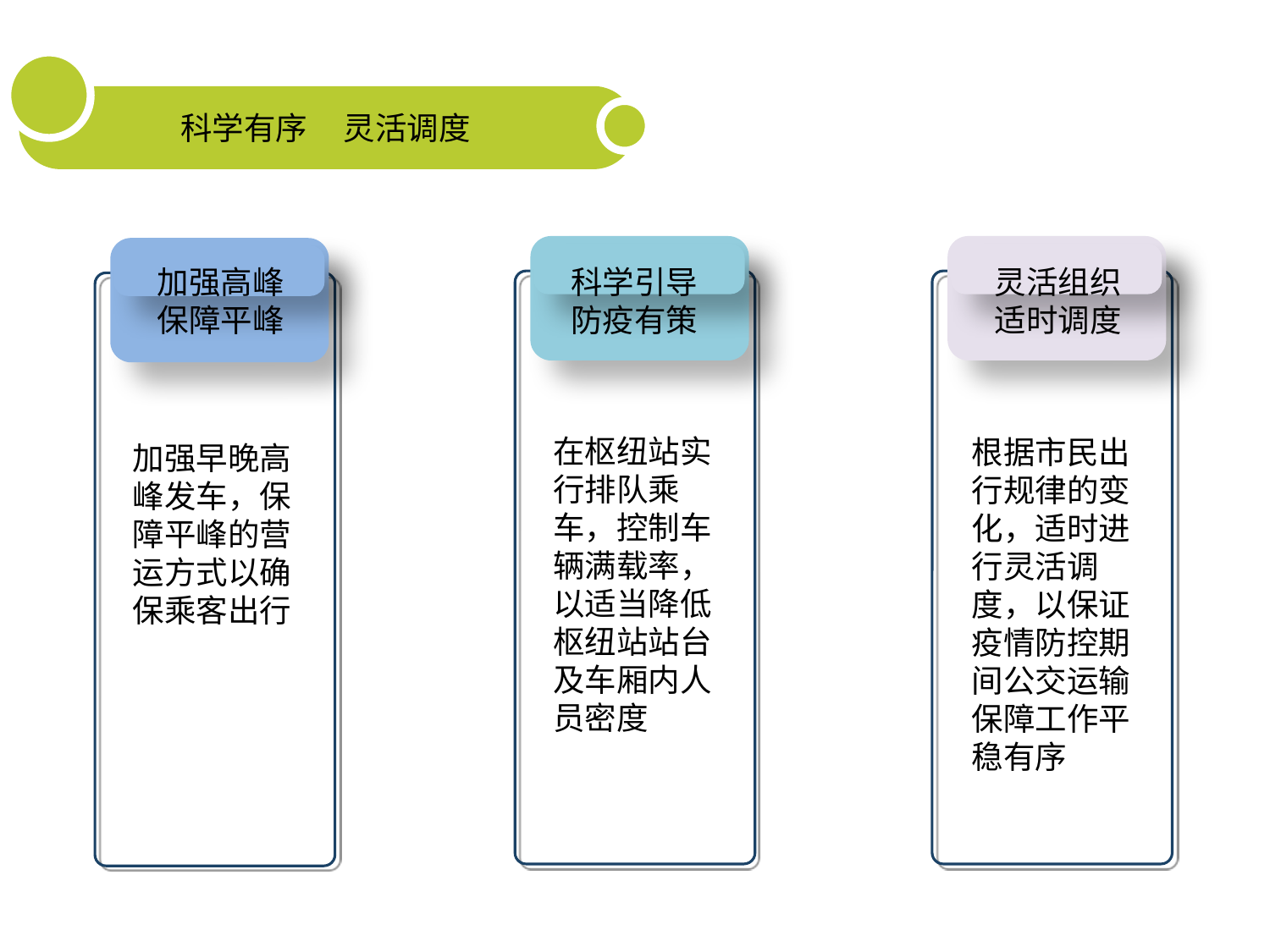

科学有序     灵活调度

加强高峰保障平峰
科学引导防疫有策
灵活组织适时调度

在枢纽站实行排队乘车，控制车辆满载率，以适当降低枢纽站站台及车厢内人员密度
根据市民出行规律的变化，适时进行灵活调度，以保证疫情防控期间公交运输保障工作平稳有序
加强早晚高峰发车，保障平峰的营运方式以确保乘客出行